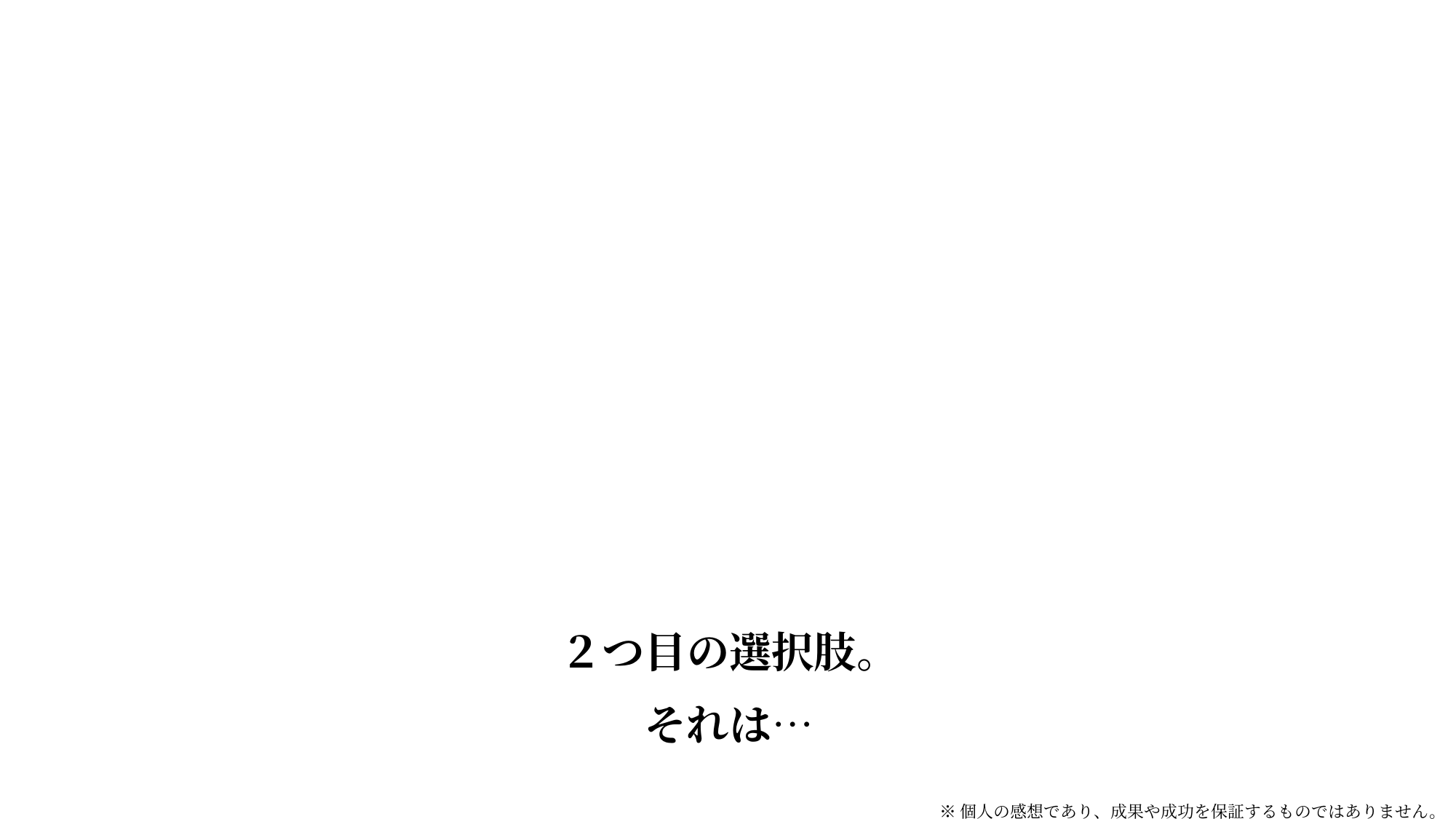

２つ目の選択肢。
それは…
※個人の感想であり、成果や成功を保証するものではありません。